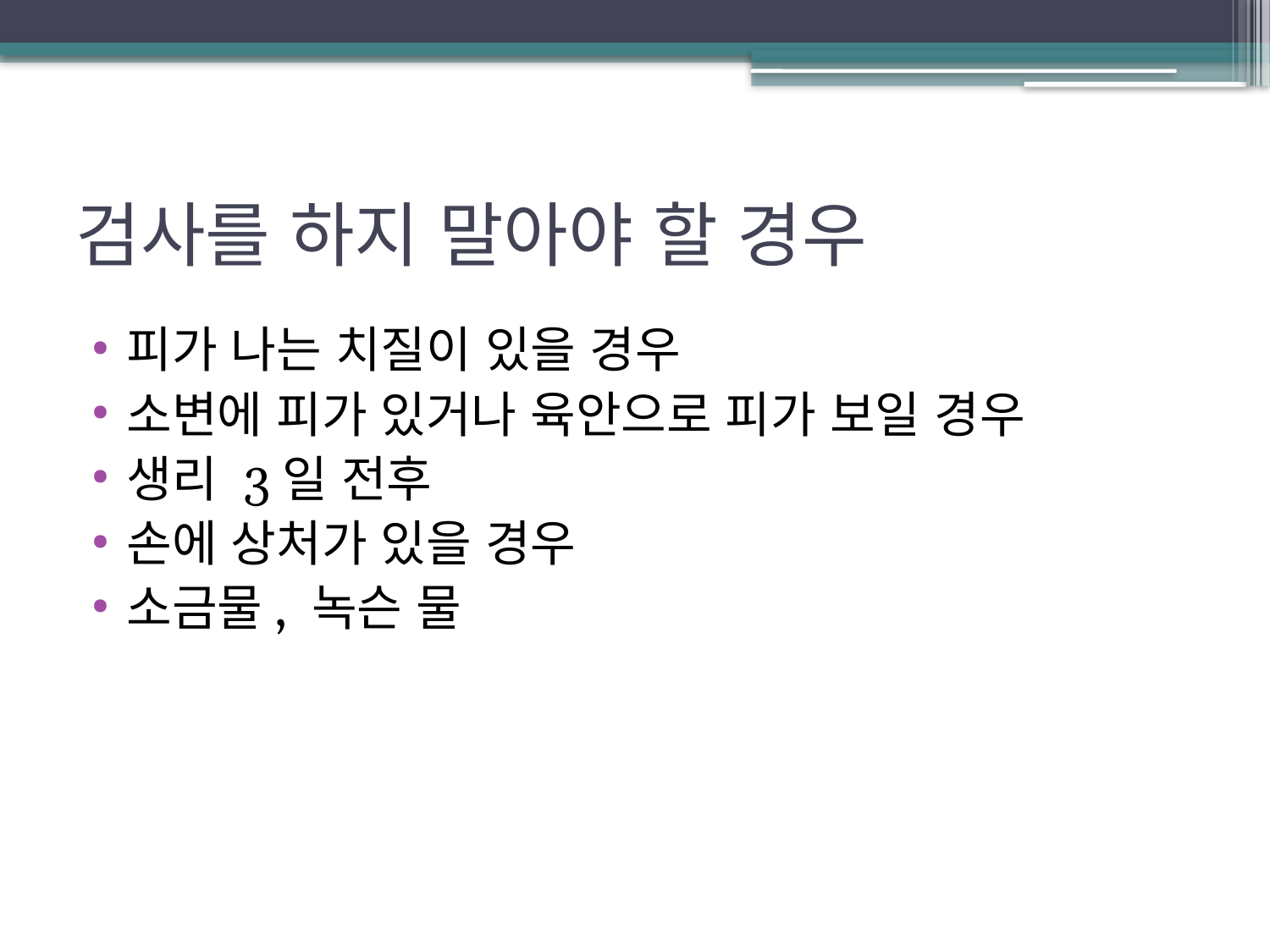

# 검사를 하지 말아야 할 경우
피가 나는 치질이 있을 경우
소변에 피가 있거나 육안으로 피가 보일 경우
생리 3일 전후
손에 상처가 있을 경우
소금물, 녹슨 물